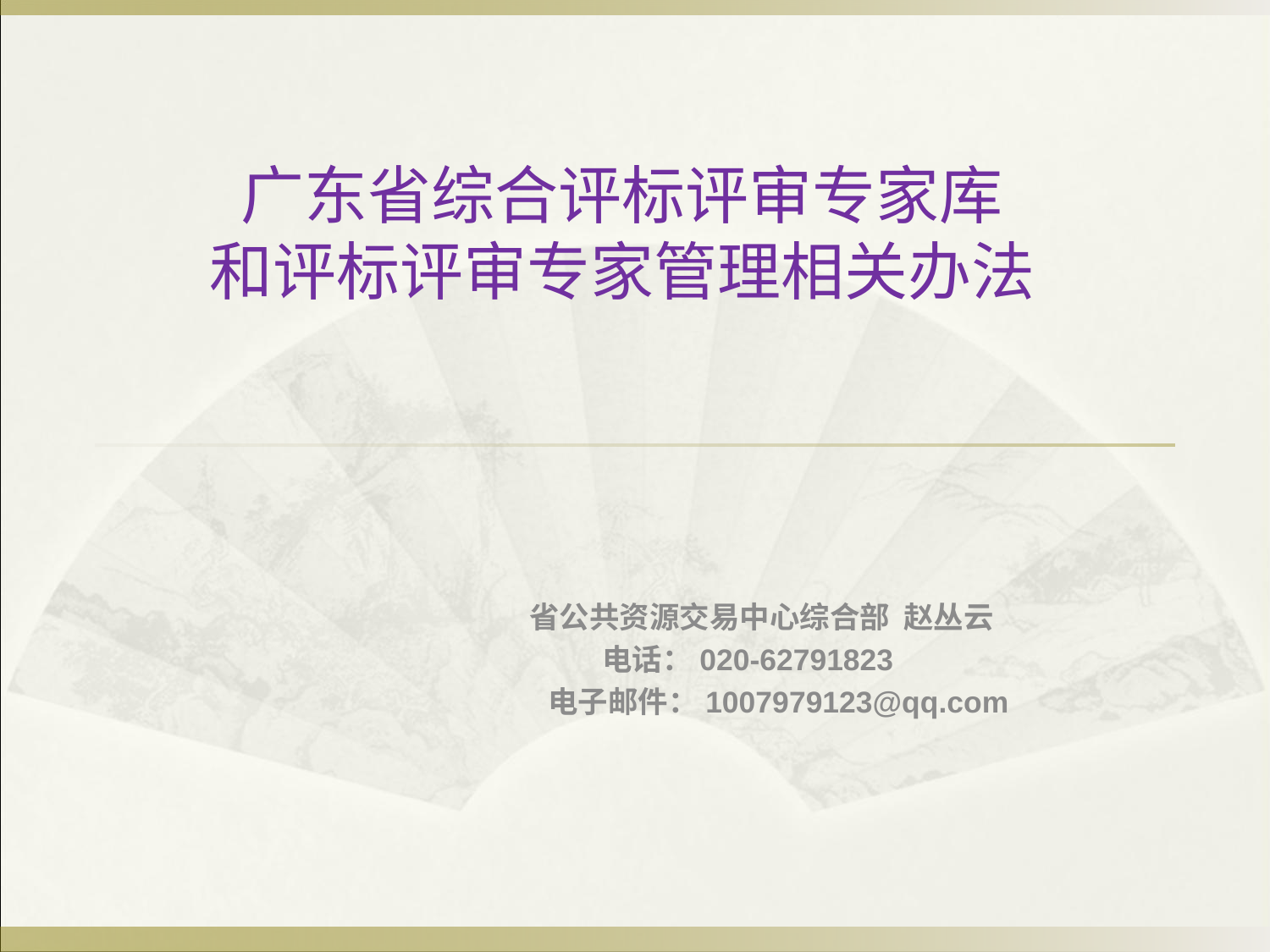

# 广东省综合评标评审专家库 和评标评审专家管理相关办法
                  省公共资源交易中心综合部  赵丛云
              电话：020-62791823
                       电子邮件：1007979123@qq.com